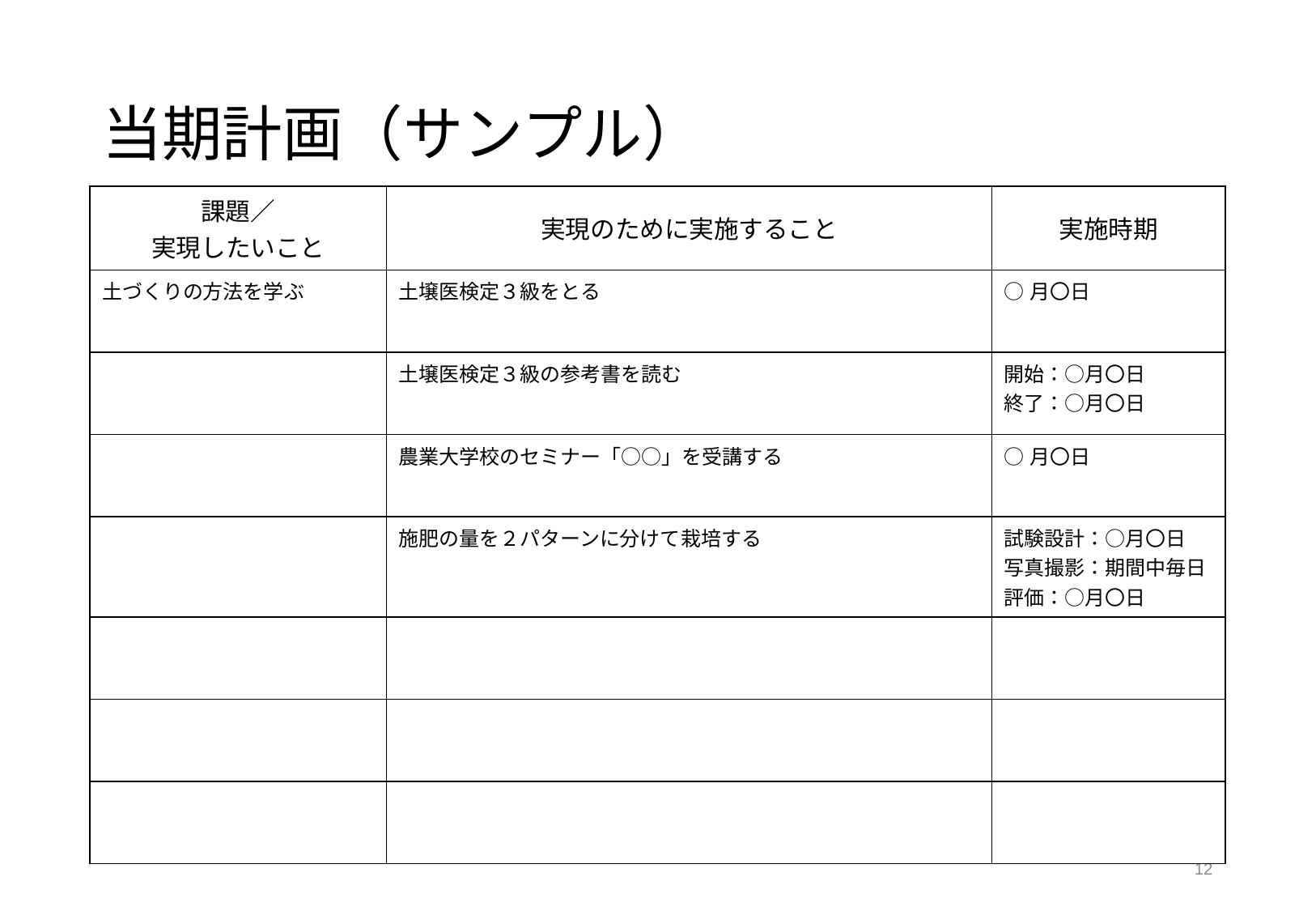

# 当期計画（サンプル）
| 課題／ 実現したいこと | 実現のために実施すること | 実施時期 |
| --- | --- | --- |
| 土づくりの方法を学ぶ | 土壌医検定３級をとる | ○月〇日 |
|  | 土壌医検定３級の参考書を読む | 開始：○月〇日 終了：○月〇日 |
|  | 農業大学校のセミナー「○○」を受講する | ○月〇日 |
|  | 施肥の量を２パターンに分けて栽培する | 試験設計：○月〇日 写真撮影：期間中毎日 評価：○月〇日 |
|  |  |  |
|  |  |  |
|  |  |  |
12